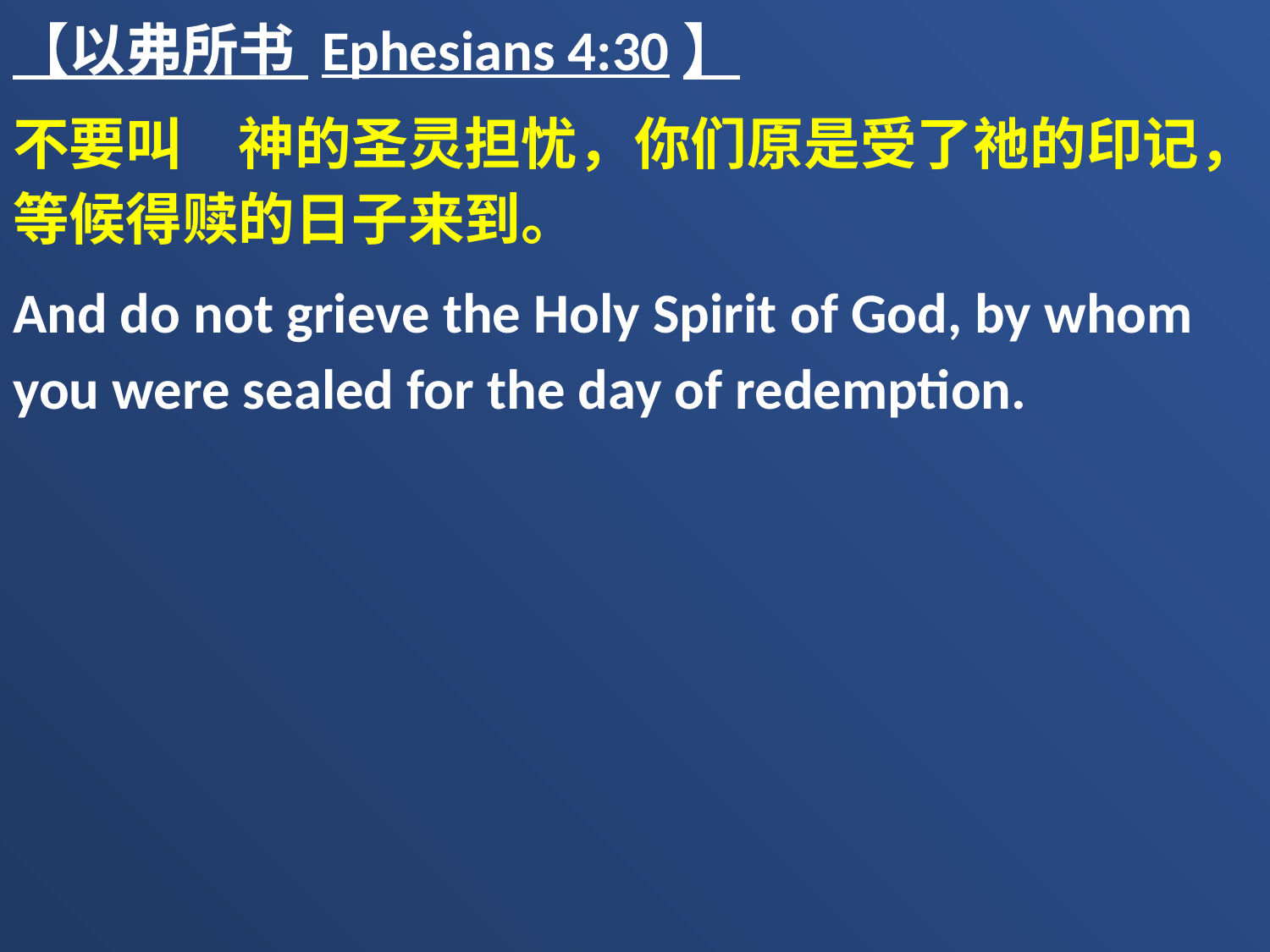

【以弗所书 Ephesians 4:30】
不要叫　神的圣灵担忧，你们原是受了祂的印记，等候得赎的日子来到。
And do not grieve the Holy Spirit of God, by whom you were sealed for the day of redemption.